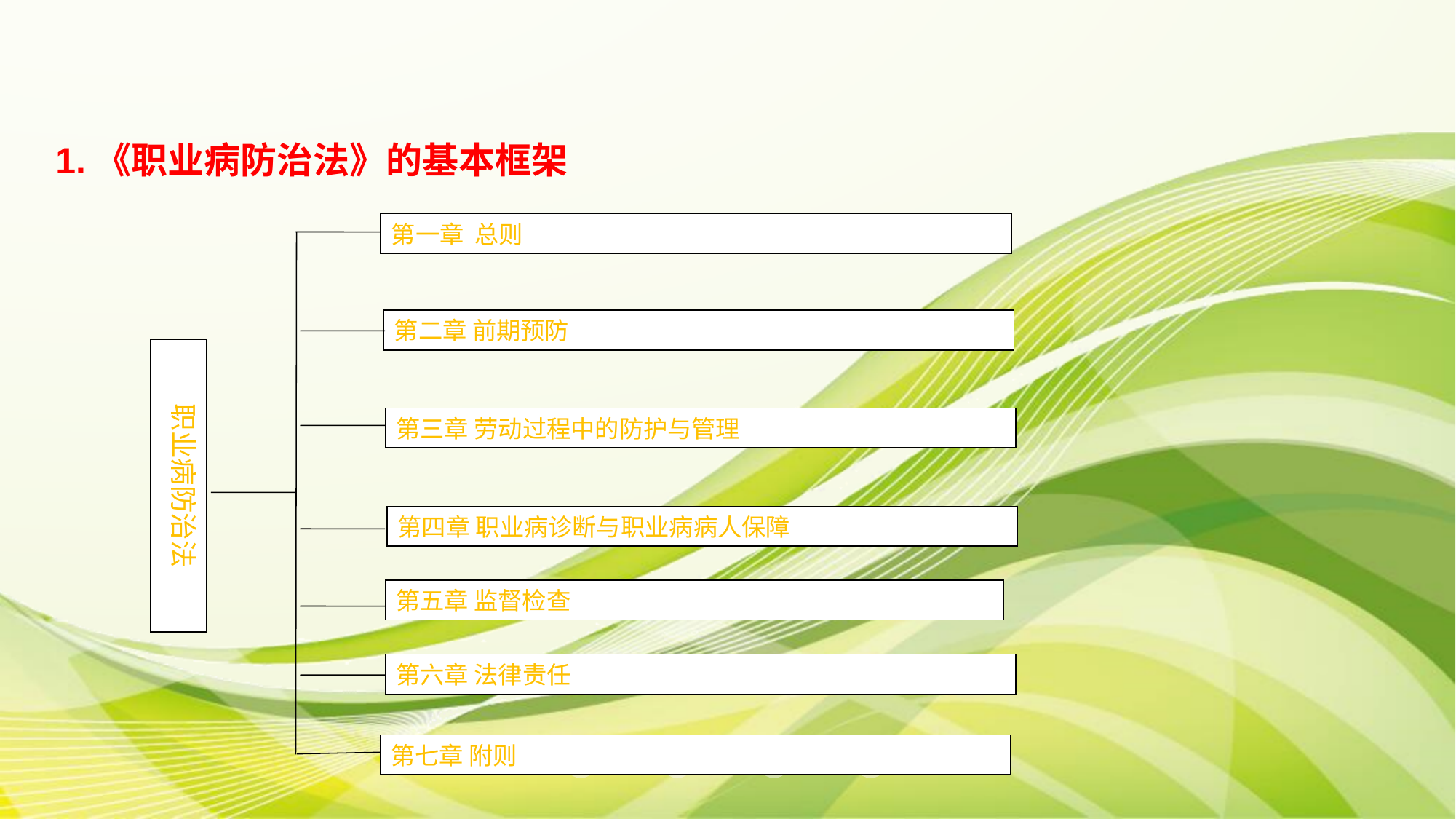

1.《职业病防治法》的基本框架
第一章  总则

第二章 前期预防

职业病防治法
第三章 劳动过程中的防护与管理

第四章 职业病诊断与职业病病人保障

第五章 监督检查

第六章 法律责任

第七章 附则